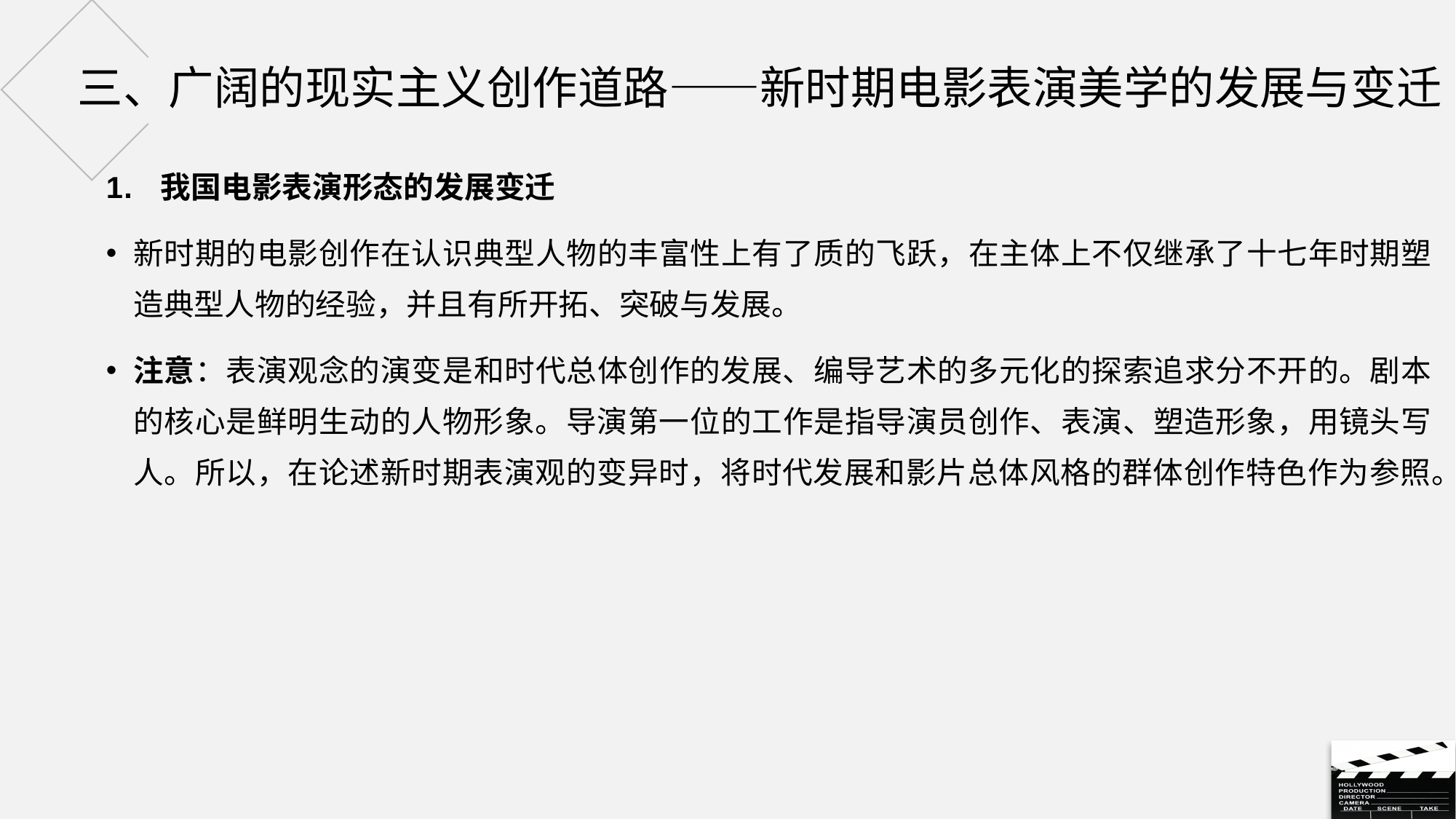

# 三、广阔的现实主义创作道路——新时期电影表演美学的发展与变迁
我国电影表演形态的发展变迁
新时期的电影创作在认识典型人物的丰富性上有了质的飞跃，在主体上不仅继承了十七年时期塑造典型人物的经验，并且有所开拓、突破与发展。
注意：表演观念的演变是和时代总体创作的发展、编导艺术的多元化的探索追求分不开的。剧本的核心是鲜明生动的人物形象。导演第一位的工作是指导演员创作、表演、塑造形象，用镜头写人。所以，在论述新时期表演观的变异时，将时代发展和影片总体风格的群体创作特色作为参照。